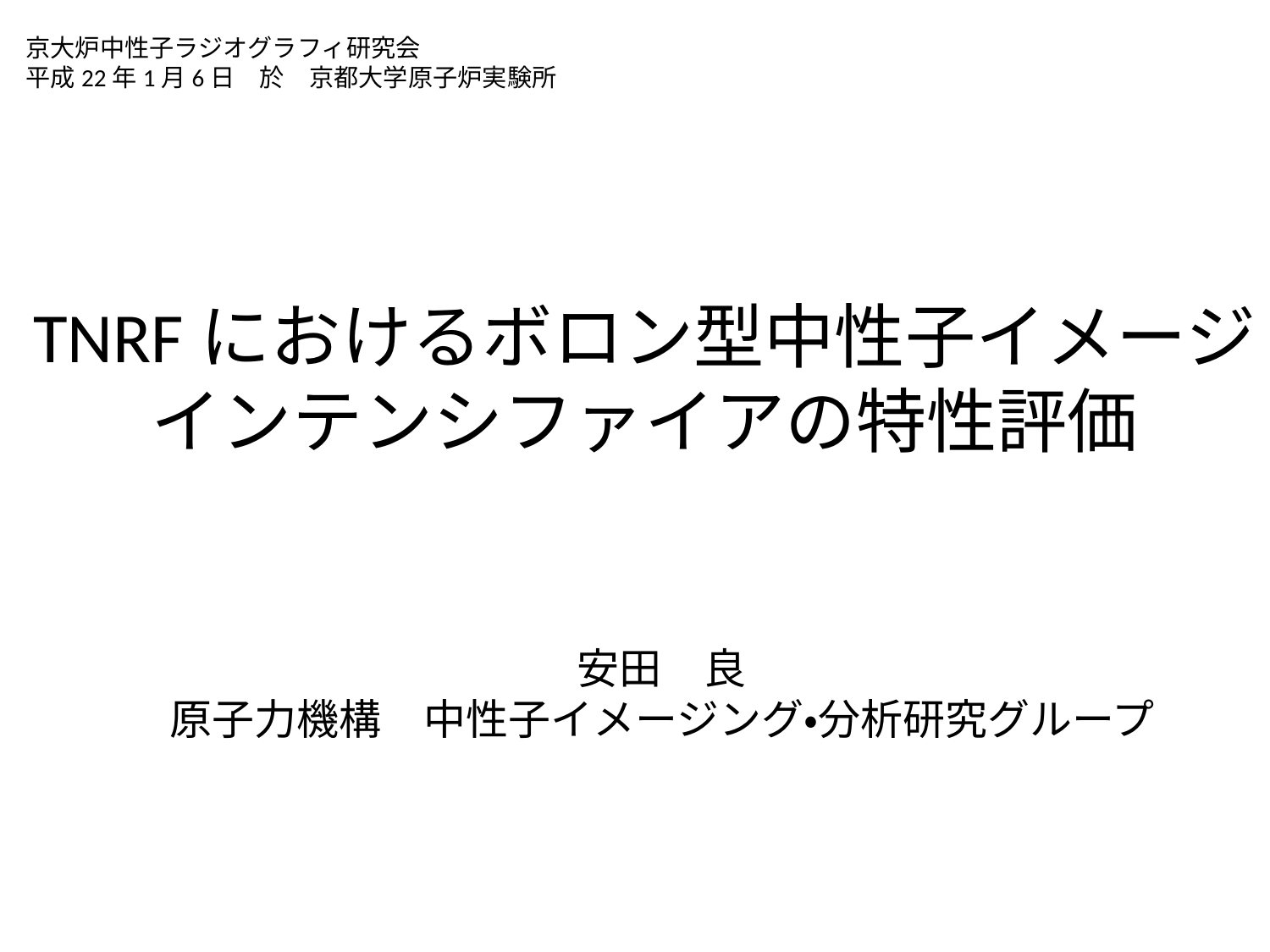

京大炉中性子ラジオグラフィ研究会
平成22年1月6日　於　京都大学原子炉実験所
TNRFにおけるボロン型中性子イメージ
インテンシファイアの特性評価
安田　良
原子力機構　中性子イメージング・分析研究グループ